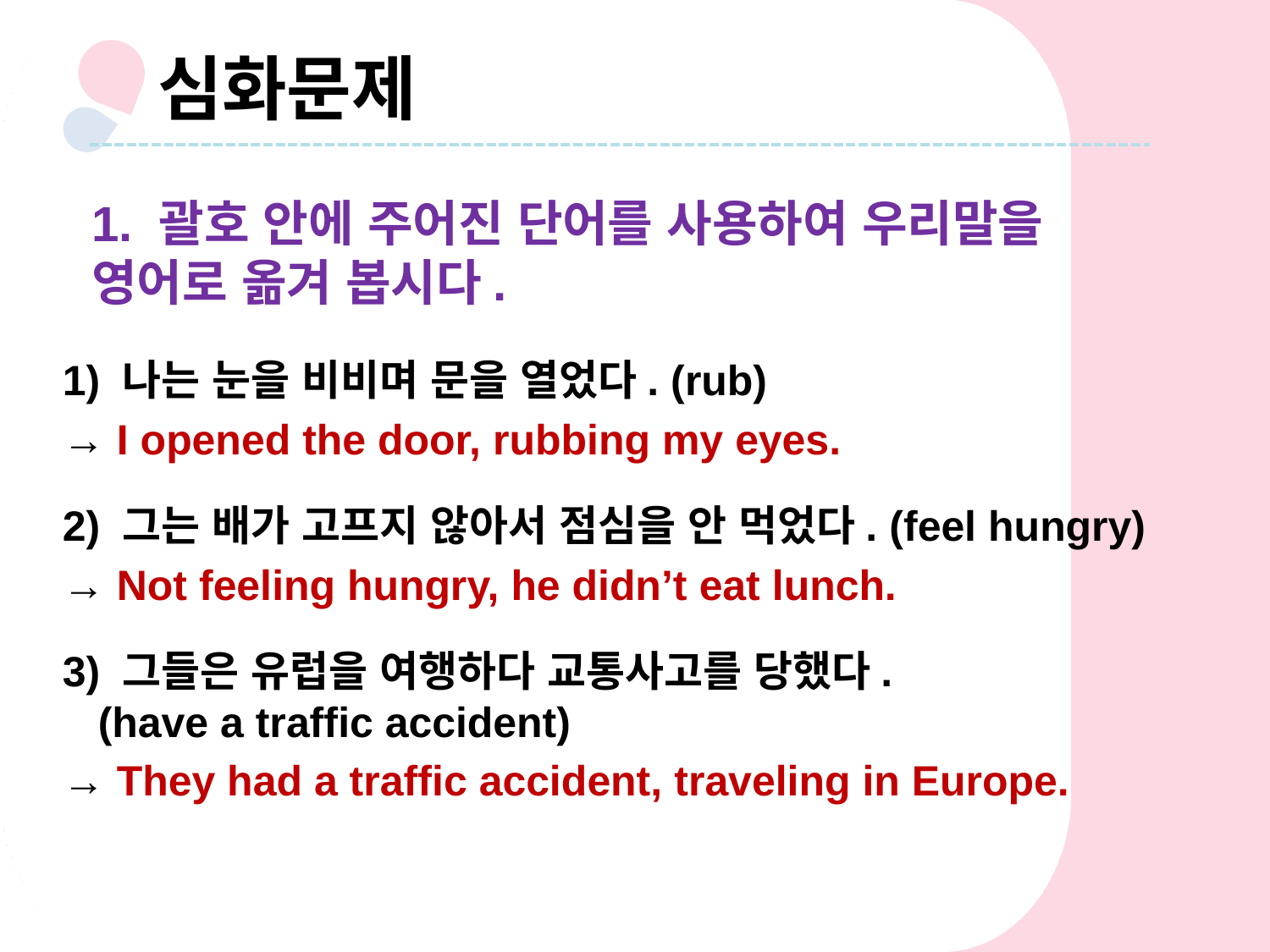

심화문제
1. 괄호 안에 주어진 단어를 사용하여 우리말을 영어로 옮겨 봅시다.
1) 나는 눈을 비비며 문을 열었다. (rub)
→ I opened the door, rubbing my eyes.
2) 그는 배가 고프지 않아서 점심을 안 먹었다. (feel hungry)
→ Not feeling hungry, he didn’t eat lunch.
3) 그들은 유럽을 여행하다 교통사고를 당했다.
   (have a traffic accident)
→ They had a traffic accident, traveling in Europe.